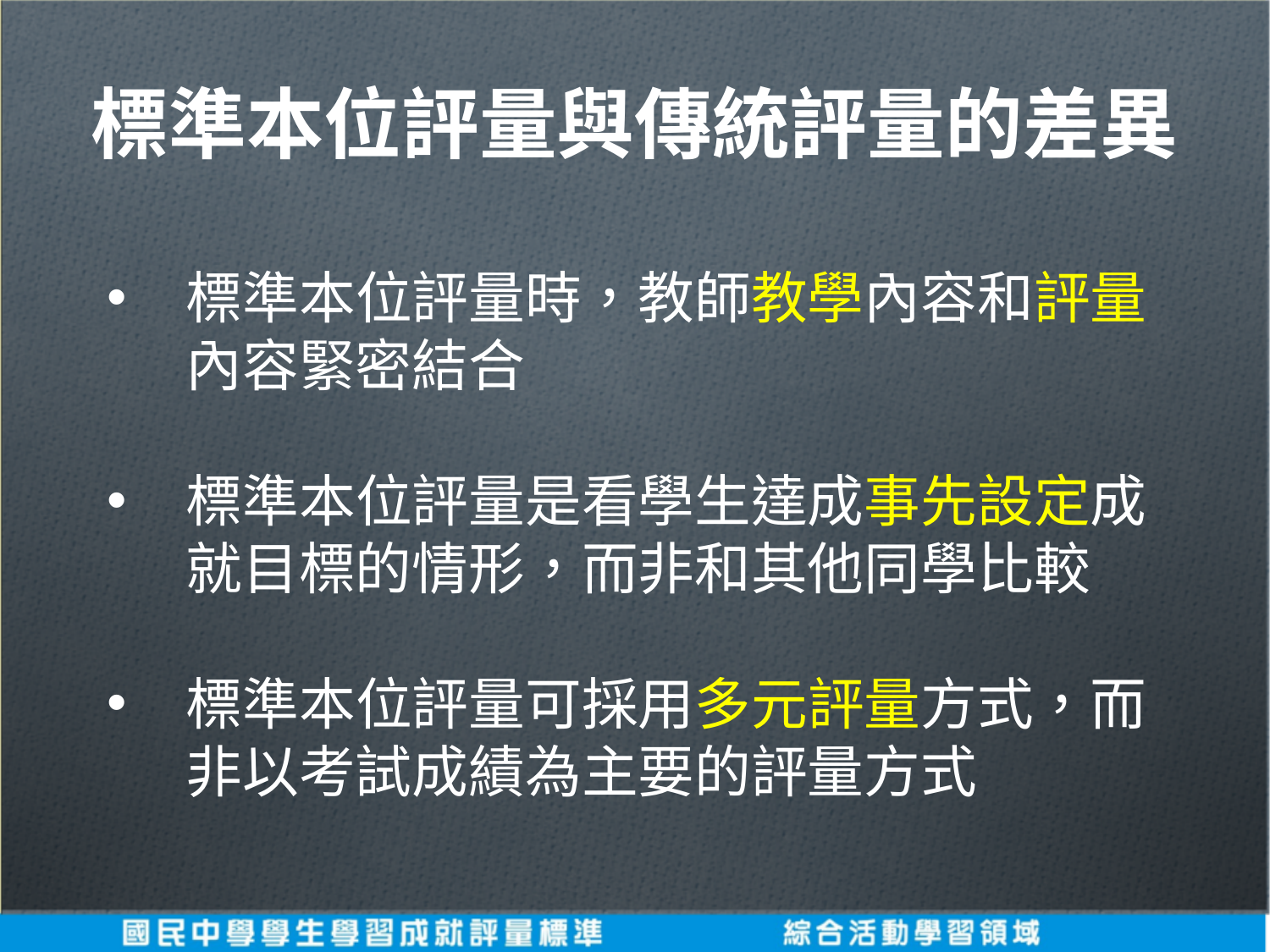

標準本位評量與傳統評量的差異
標準本位評量時，教師教學內容和評量內容緊密結合

標準本位評量是看學生達成事先設定成就目標的情形，而非和其他同學比較

標準本位評量可採用多元評量方式，而非以考試成績為主要的評量方式